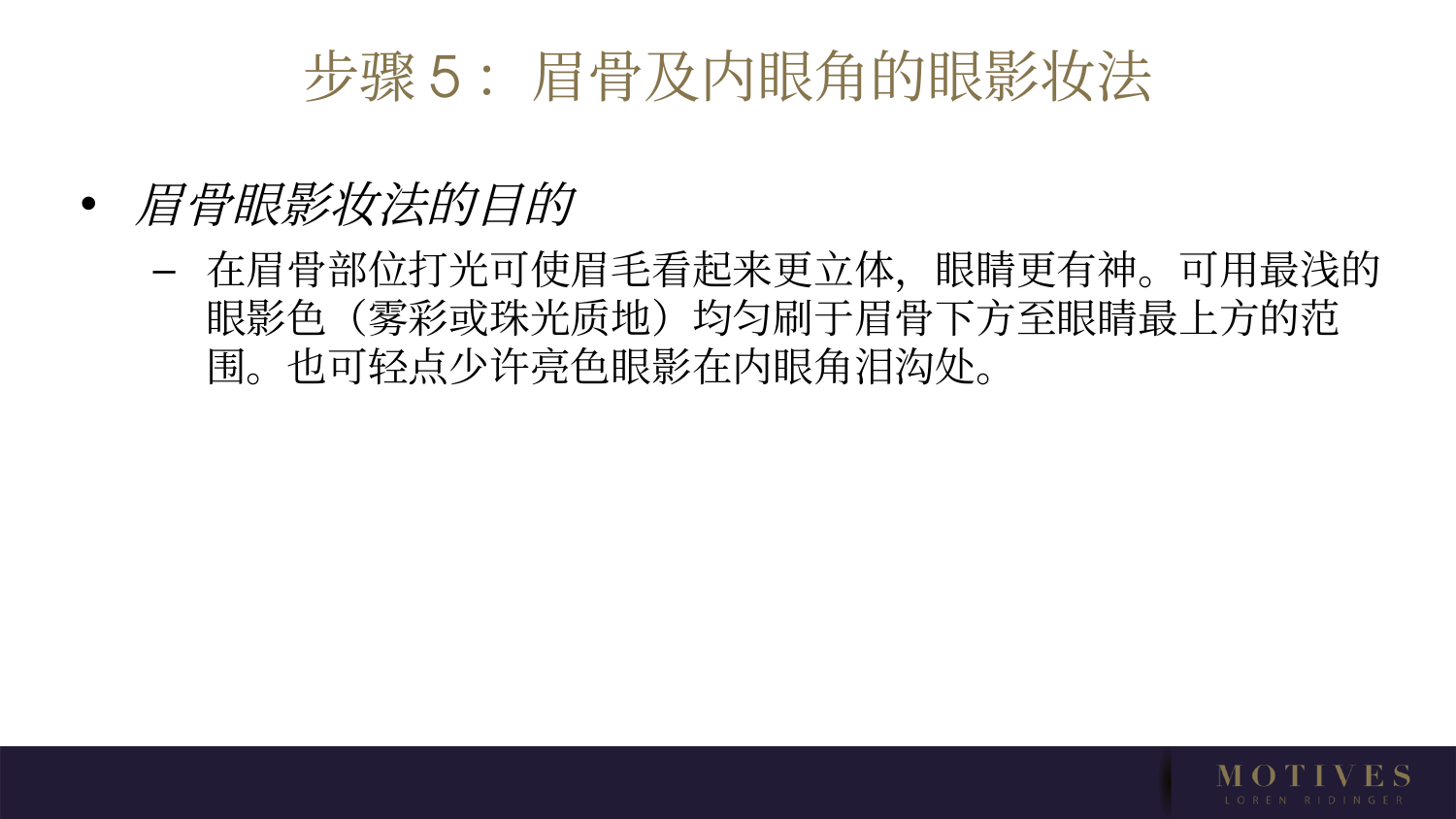

# 步骤5：眉骨及内眼角的眼影妆法
眉骨眼影妆法的目的
在眉骨部位打光可使眉毛看起来更立体，眼睛更有神。可用最浅的眼影色（雾彩或珠光质地）均匀刷于眉骨下方至眼睛最上方的范围。也可轻点少许亮色眼影在内眼角泪沟处。